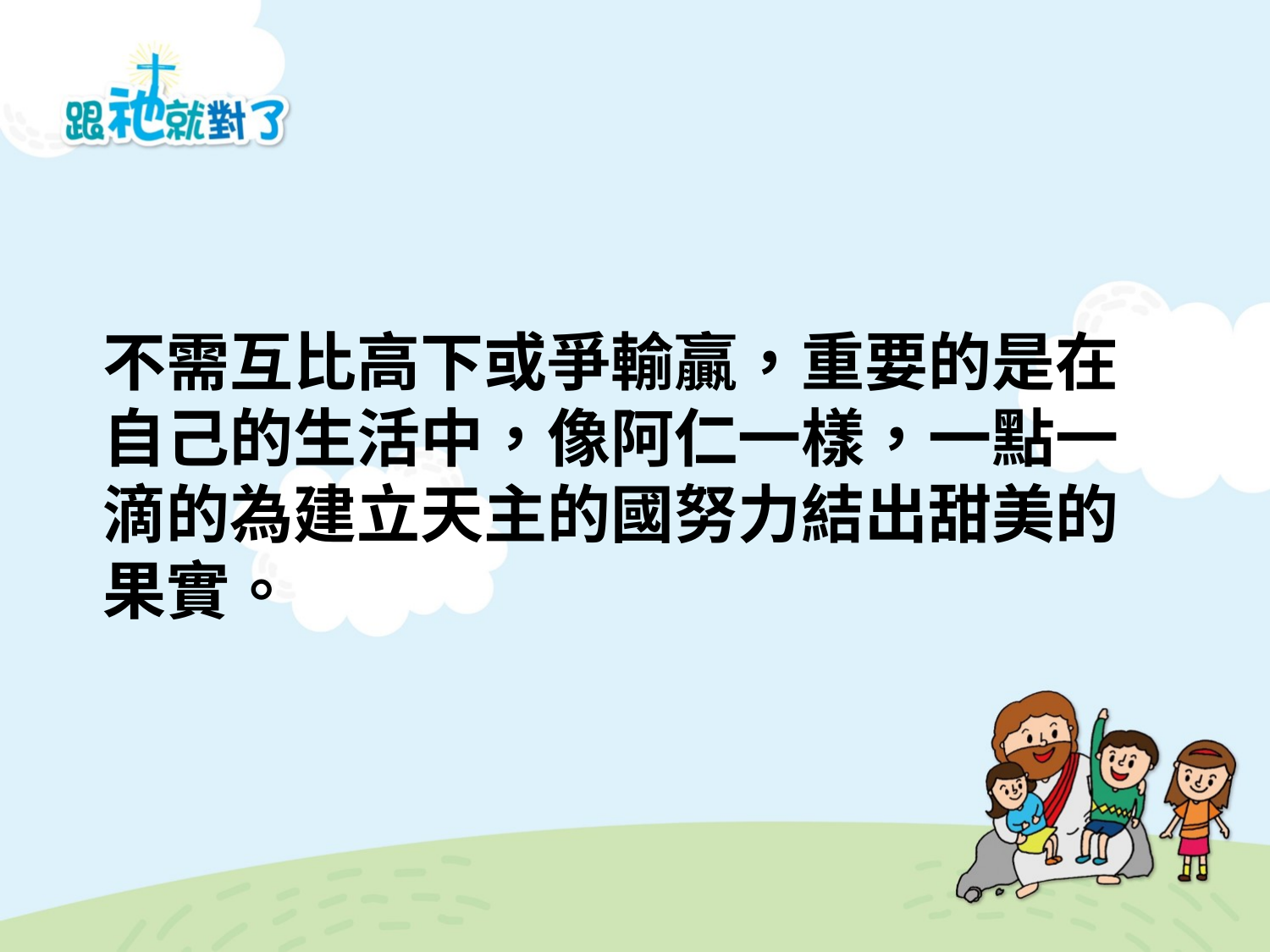

不需互比高下或爭輸贏，重要的是在自己的生活中，像阿仁一樣，一點一滴的為建立天主的國努力結出甜美的果實。